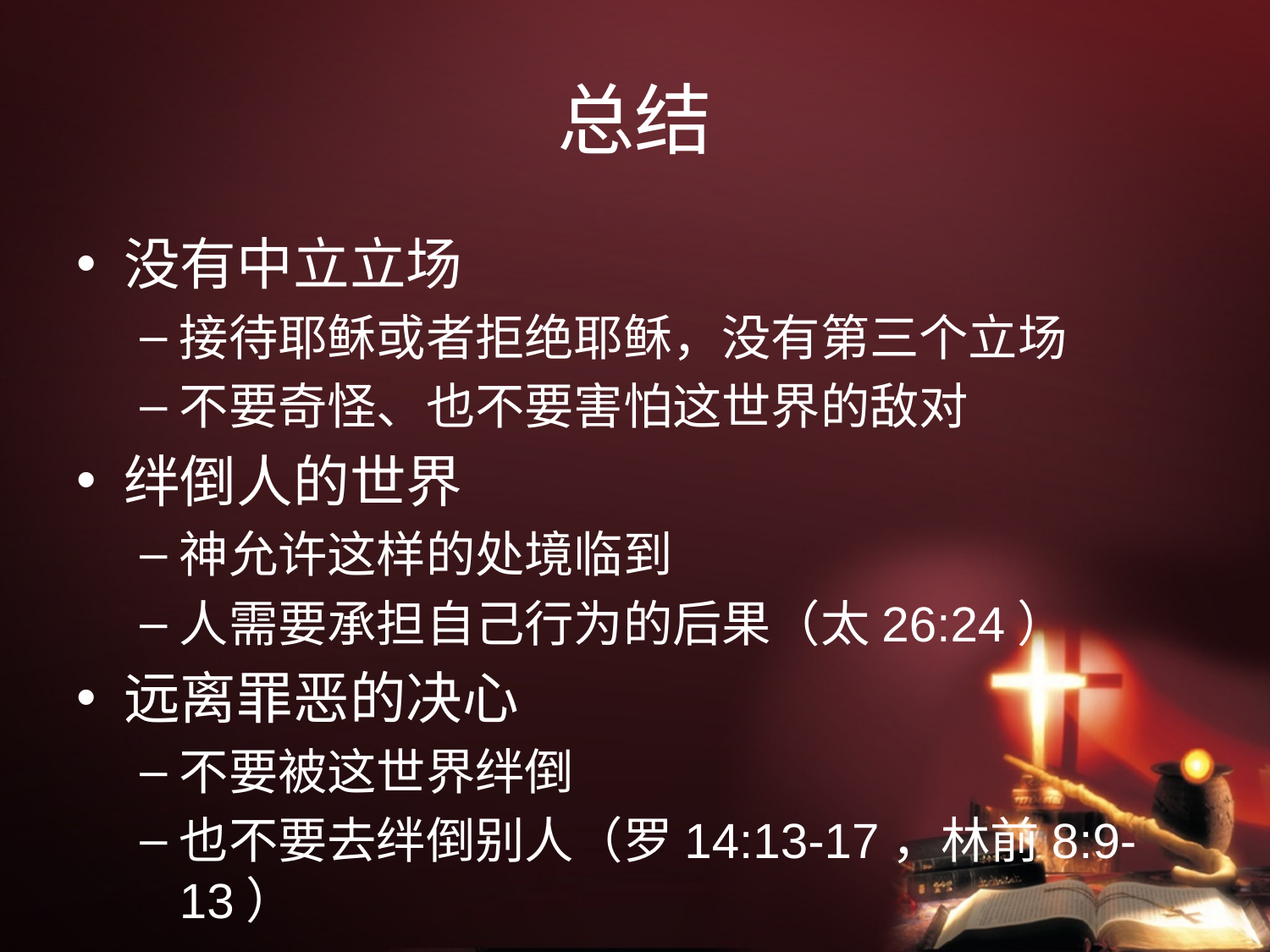

# 总结
没有中立立场
接待耶稣或者拒绝耶稣，没有第三个立场
不要奇怪、也不要害怕这世界的敌对
绊倒人的世界
神允许这样的处境临到
人需要承担自己行为的后果（太26:24）
远离罪恶的决心
不要被这世界绊倒
也不要去绊倒别人（罗14:13-17，林前8:9-13）